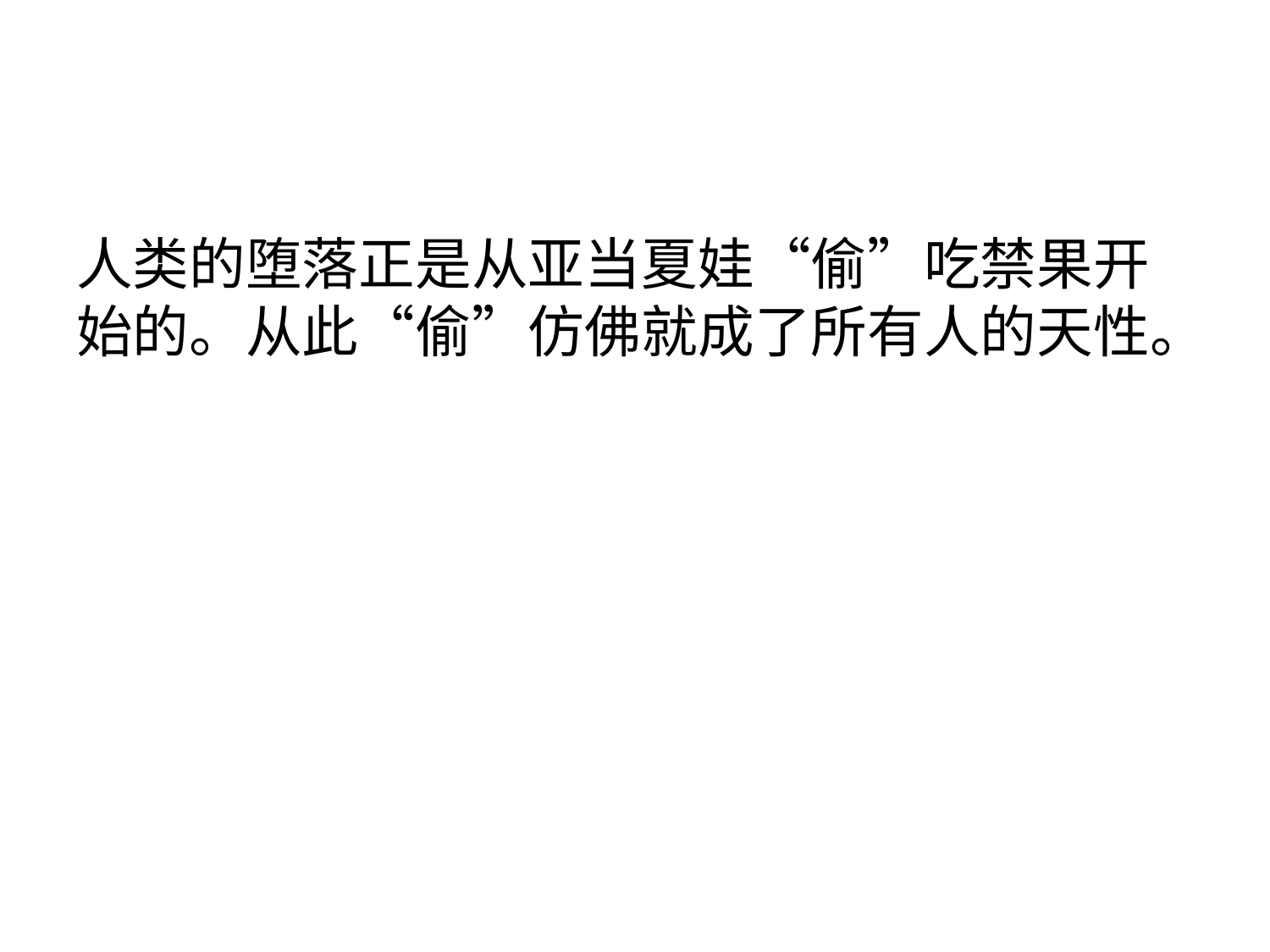

#
人类的堕落正是从亚当夏娃“偷”吃禁果开始的。从此“偷”仿佛就成了所有人的天性。